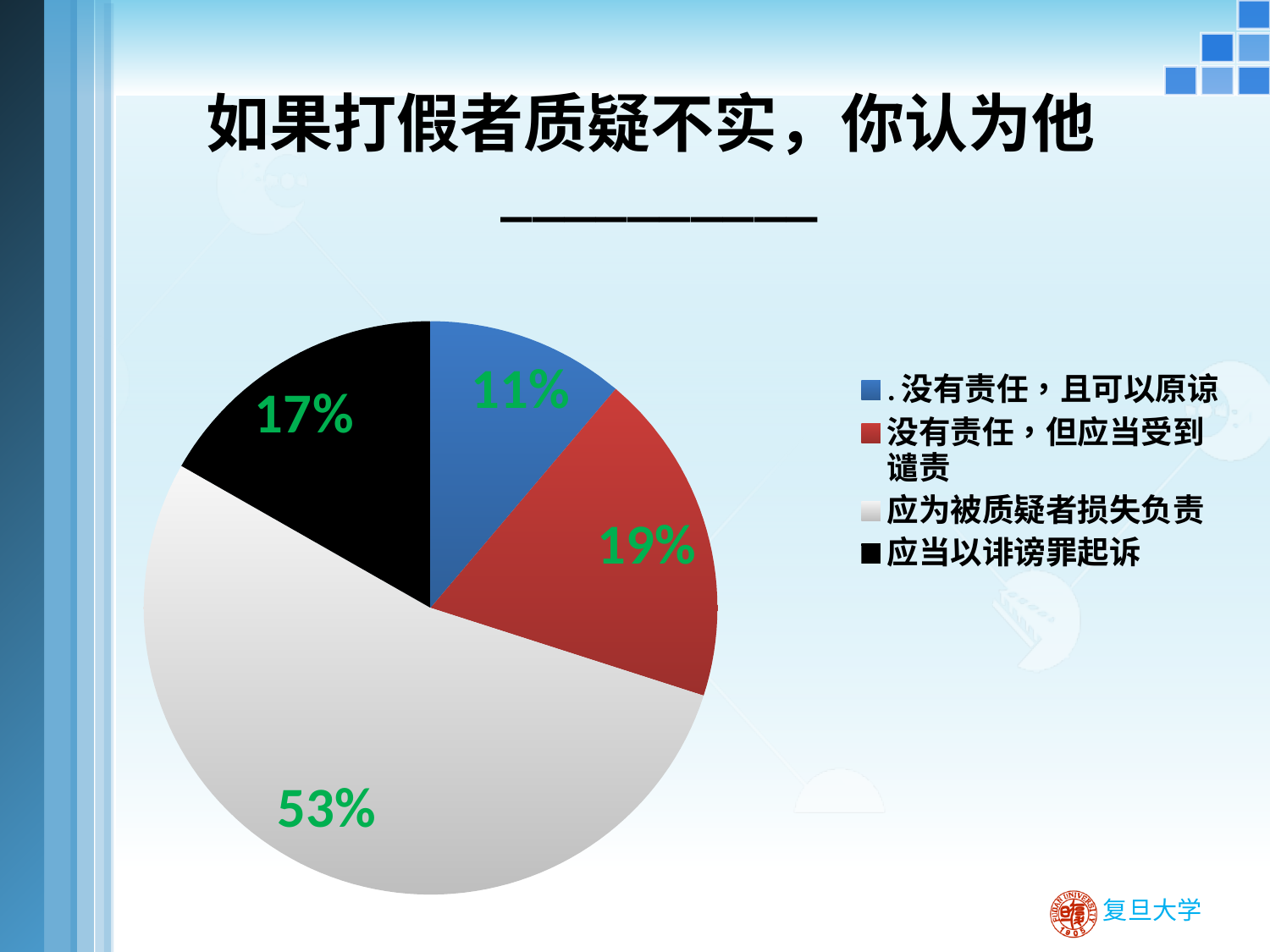

### Chart: 如果打假者质疑不实，你认为他__________

| Category | 如果打假者质疑不实，你认为他__________ |
|---|---|
| .没有责任，且可以原谅 | 22.0 |
| 没有责任，但应当受到谴责 | 37.0 |
| 应为被质疑者损失负责 | 105.0 |
| 应当以诽谤罪起诉 | 33.0 |